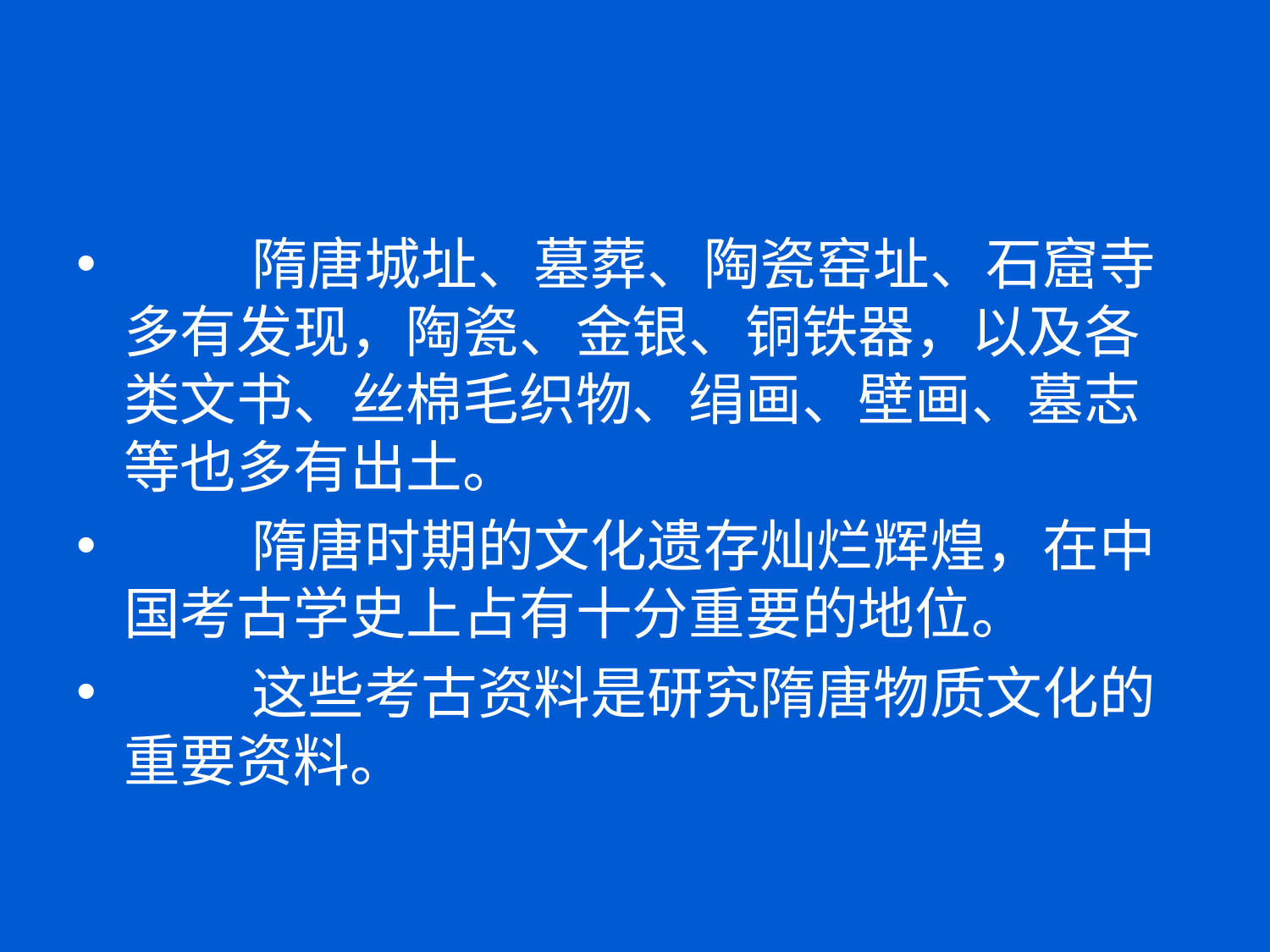

#
         隋唐城址、墓葬、陶瓷窑址、石窟寺多有发现，陶瓷、金银、铜铁器，以及各类文书、丝棉毛织物、绢画、壁画、墓志等也多有出土。
         隋唐时期的文化遗存灿烂辉煌，在中国考古学史上占有十分重要的地位。
         这些考古资料是研究隋唐物质文化的重要资料。